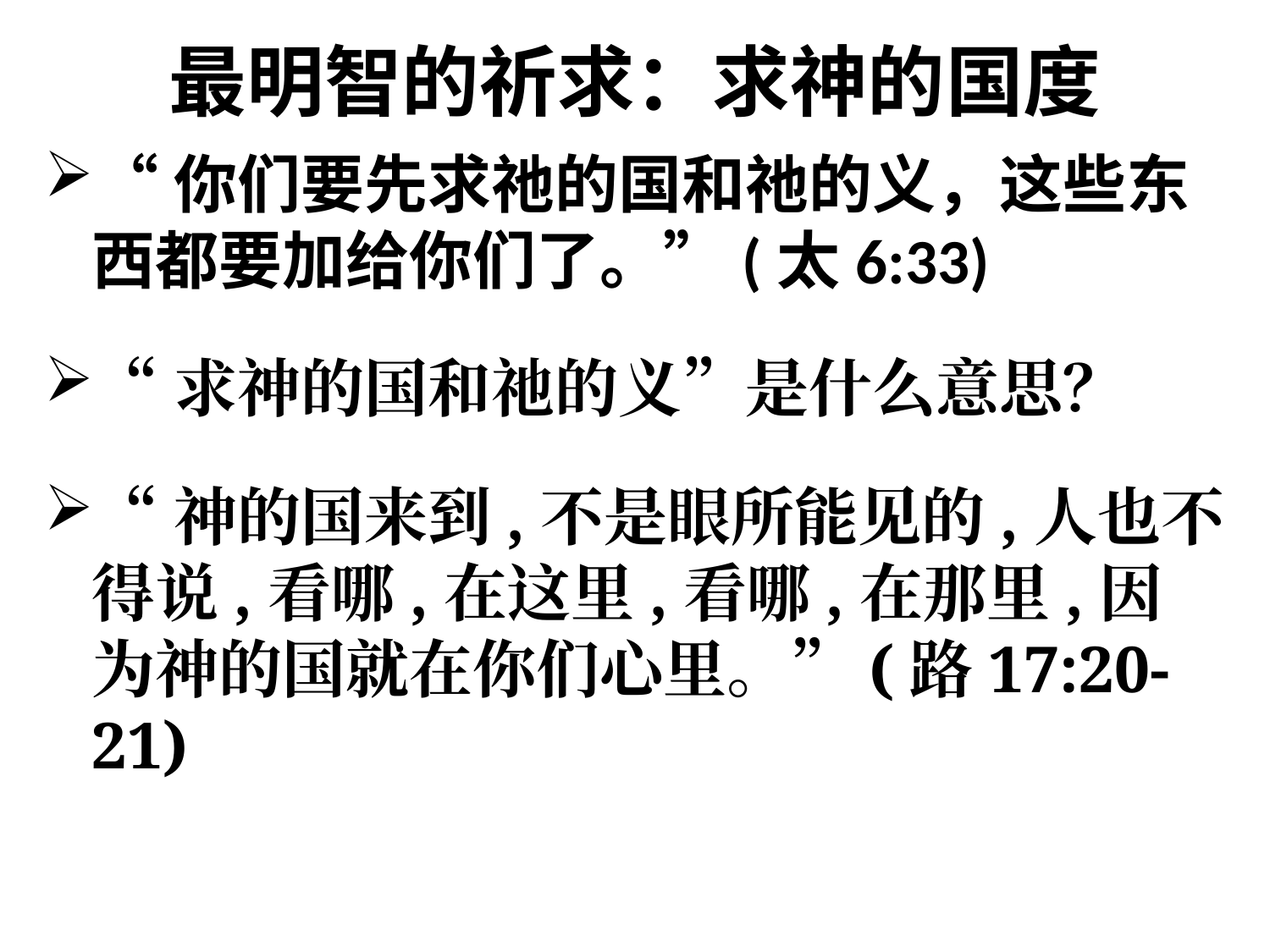

# 最明智的祈求：求神的国度
“你们要先求祂的国和祂的义，这些东西都要加给你们了。”(太6:33)

“求神的国和祂的义”是什么意思？

“神的国来到,不是眼所能见的,人也不得说,看哪,在这里,看哪,在那里,因为神的国就在你们心里。”(路17:20-21)